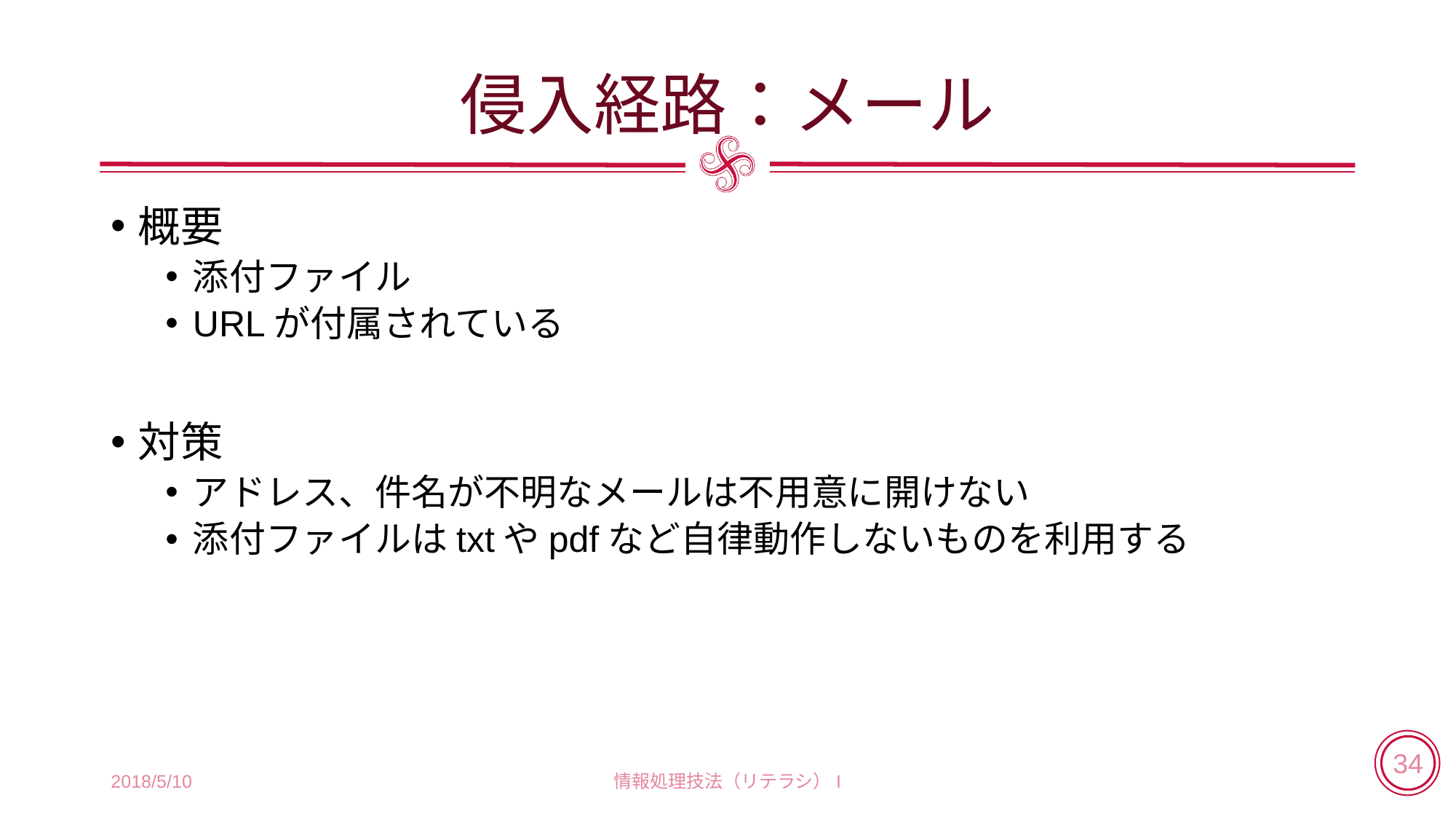

# 侵入経路：メール
概要
添付ファイル
URLが付属されている

対策
アドレス、件名が不明なメールは不用意に開けない
添付ファイルはtxtやpdfなど自律動作しないものを利用する

2018/5/10
情報処理技法（リテラシ）I